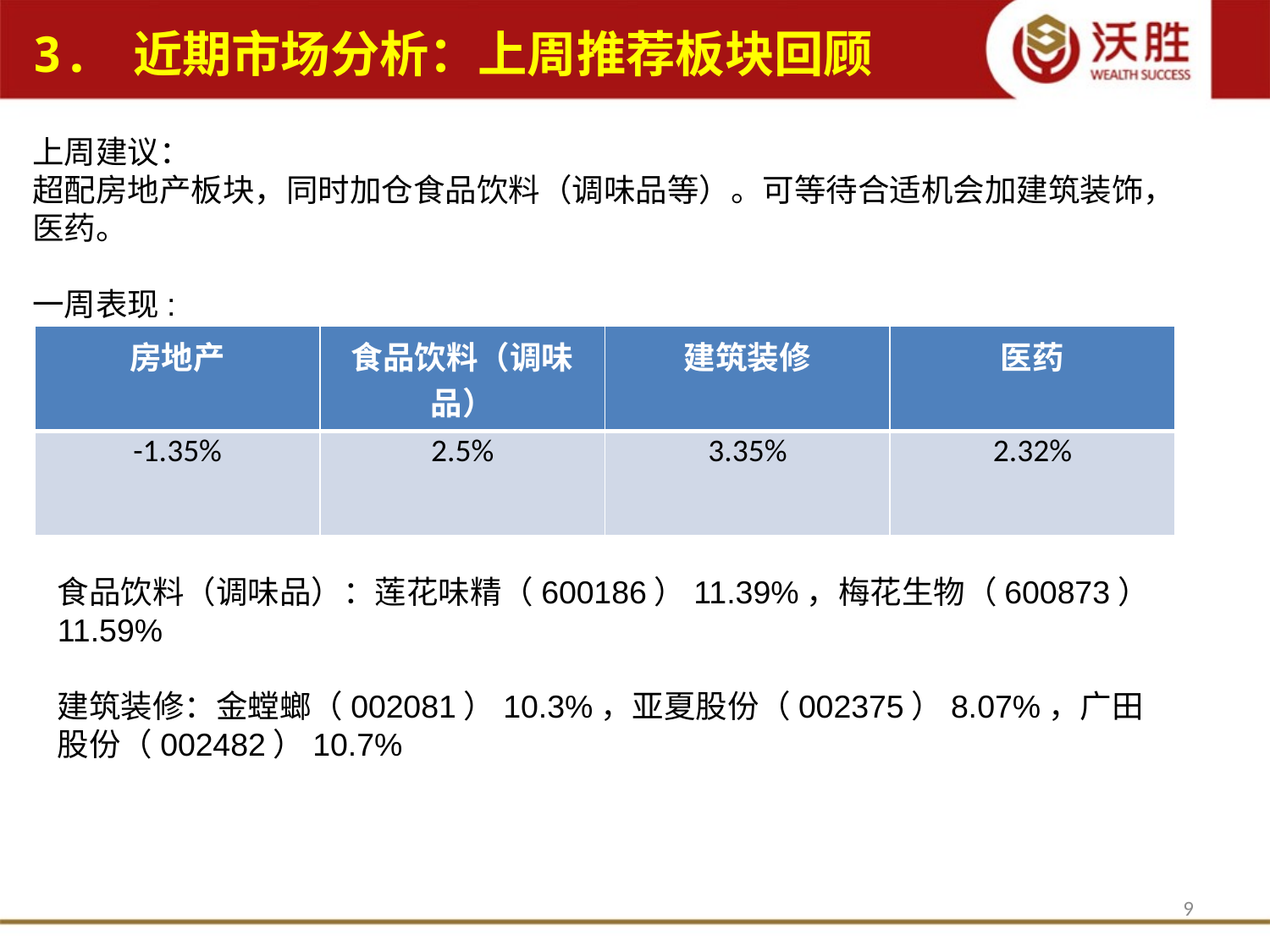

3. 近期市场分析：上周推荐板块回顾
上周建议：
超配房地产板块，同时加仓食品饮料（调味品等）。可等待合适机会加建筑装饰，医药。

一周表现:

| 房地产 | 食品饮料（调味品） | 建筑装修 | 医药 |
| --- | --- | --- | --- |
| -1.35% | 2.5% | 3.35% | 2.32% |
食品饮料（调味品）：莲花味精（600186）11.39%，梅花生物（600873）11.59%

建筑装修：金螳螂（002081）10.3%，亚夏股份（002375）8.07%，广田股份（002482）10.7%
9